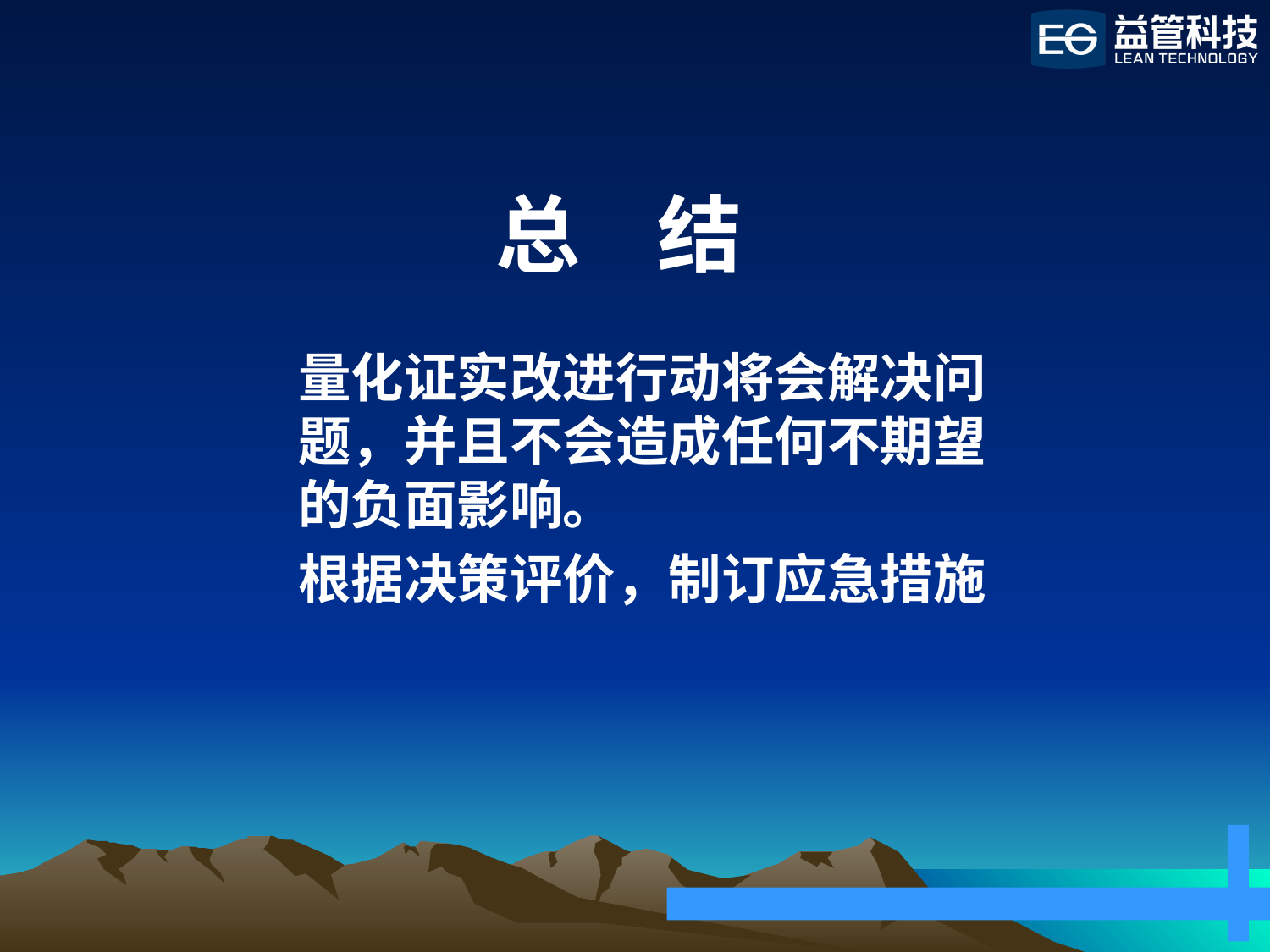

总    结
量化证实改进行动将会解决问题，并且不会造成任何不期望的负面影响。
根据决策评价，制订应急措施